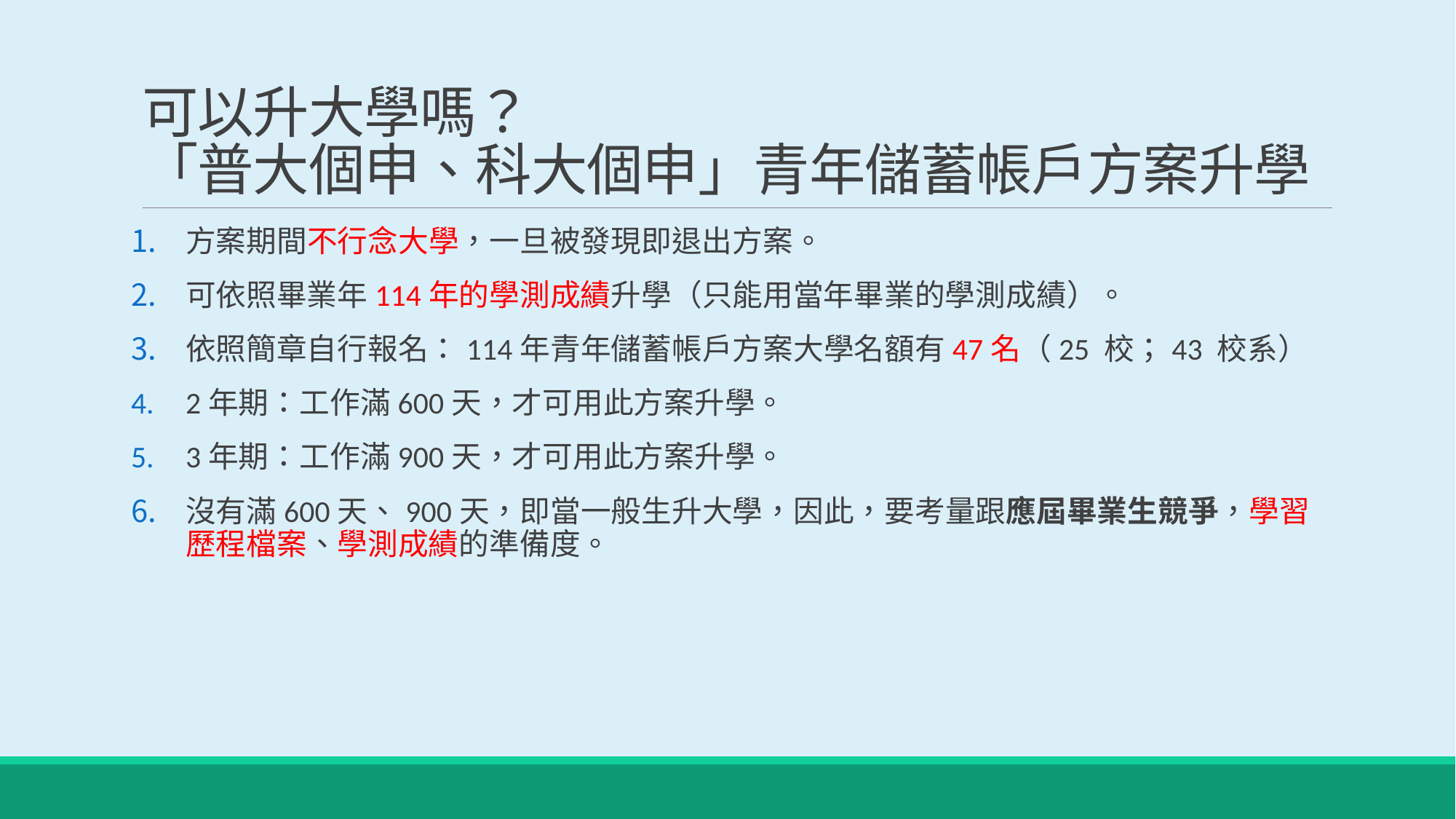

# 可以升大學嗎？ 「普大個申、科大個申」青年儲蓄帳戶方案升學
方案期間不行念大學，一旦被發現即退出方案。
可依照畢業年114年的學測成績升學（只能用當年畢業的學測成績）。
依照簡章自行報名：114年青年儲蓄帳戶方案大學名額有47名（25 校；43 校系）
2年期：工作滿600天，才可用此方案升學。
3年期：工作滿900天，才可用此方案升學。
沒有滿600天、900天，即當一般生升大學，因此，要考量跟應屆畢業生競爭，學習歷程檔案、學測成績的準備度。